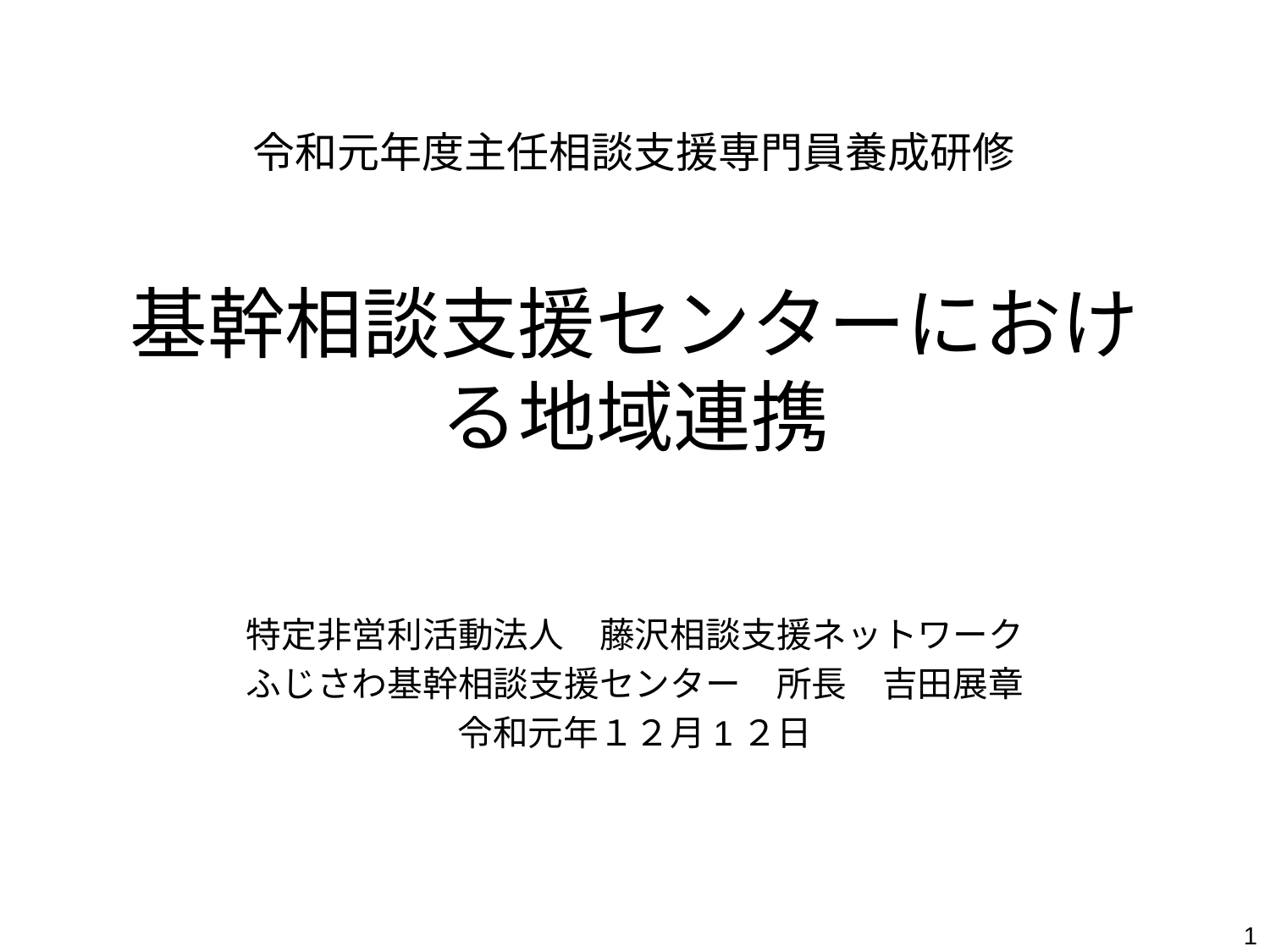

# 令和元年度主任相談支援専門員養成研修
基幹相談支援センターにおける地域連携
特定非営利活動法人　藤沢相談支援ネットワーク
ふじさわ基幹相談支援センター　所長　吉田展章
令和元年１２月1２日

1